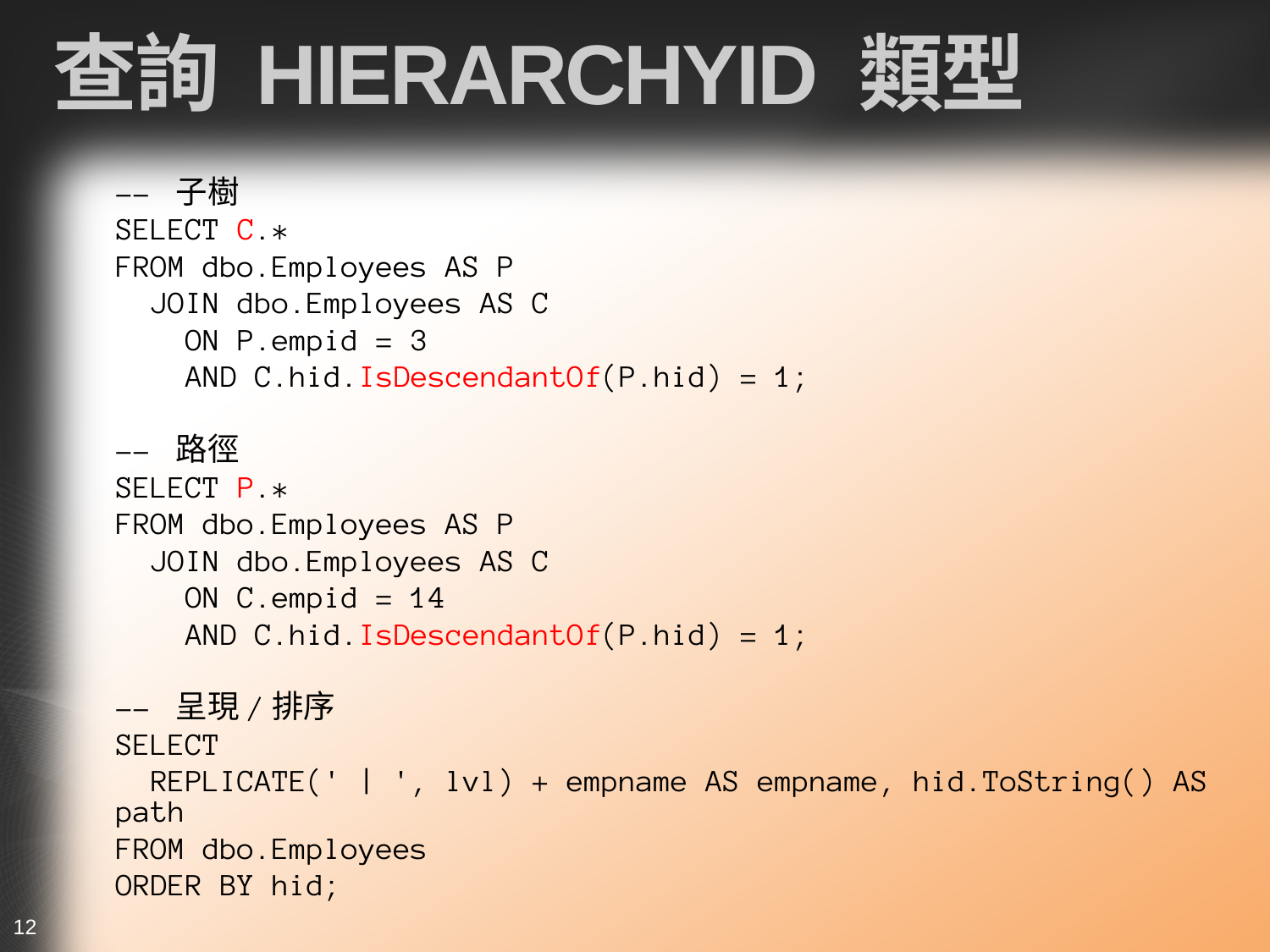

# 查詢 HIERARCHYID 類型
-- 子樹
SELECT C.*
FROM dbo.Employees AS P
  JOIN dbo.Employees AS C
    ON P.empid = 3
    AND C.hid.IsDescendantOf(P.hid) = 1;

-- 路徑
SELECT P.*
FROM dbo.Employees AS P
  JOIN dbo.Employees AS C
    ON C.empid = 14
    AND C.hid.IsDescendantOf(P.hid) = 1;

-- 呈現/排序
SELECT
  REPLICATE(' | ', lvl) + empname AS empname, hid.ToString() AS path
FROM dbo.Employees
ORDER BY hid;